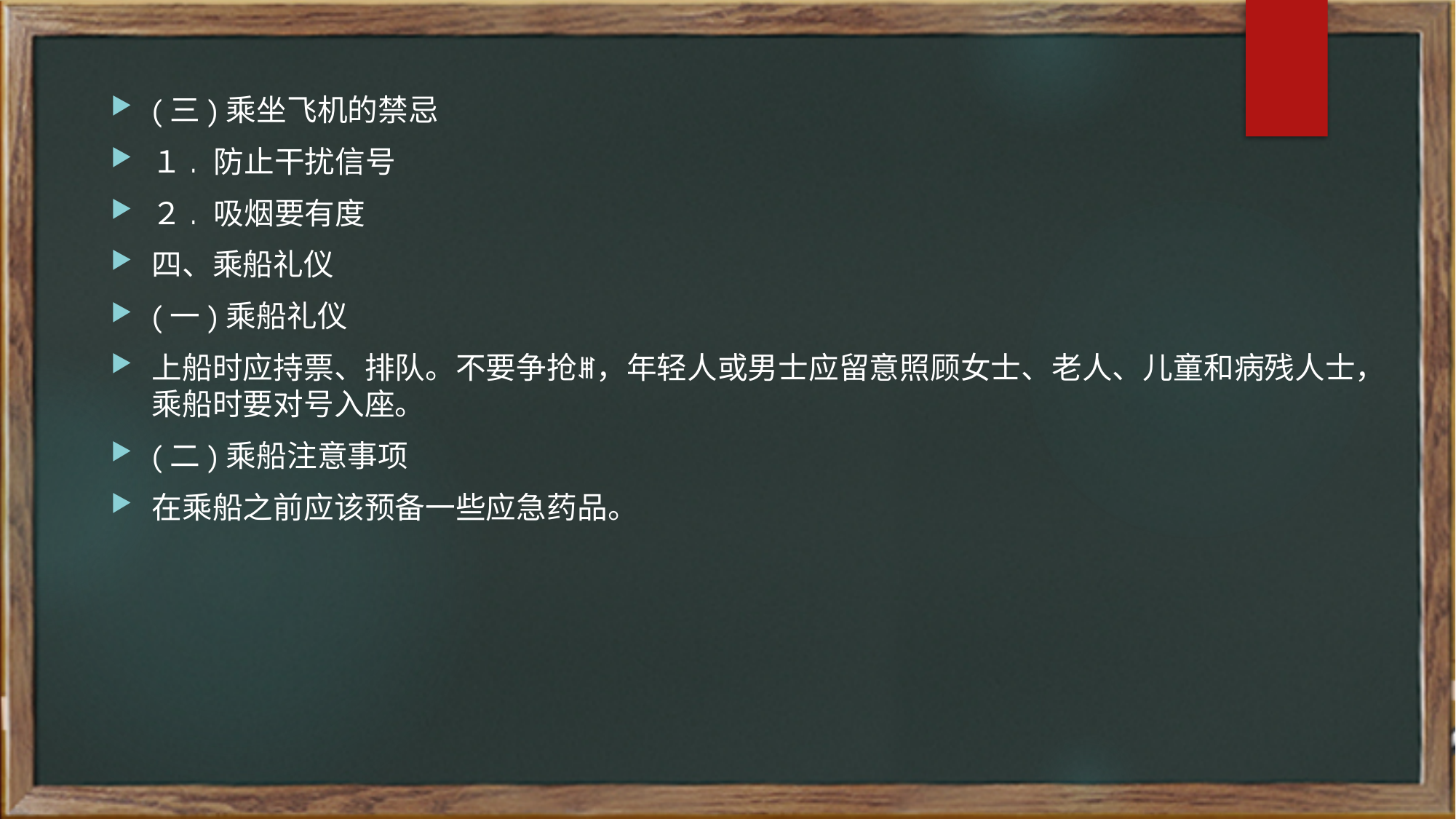

(三)乘坐飞机的禁忌
１. 防止干扰信号
２. 吸烟要有度
四、乘船礼仪
(一)乘船礼仪
上船时应持票、排队。不要争抢ꎮ，年轻人或男士应留意照顾女士、老人、儿童和病残人士，乘船时要对号入座。
(二)乘船注意事项
在乘船之前应该预备一些应急药品。